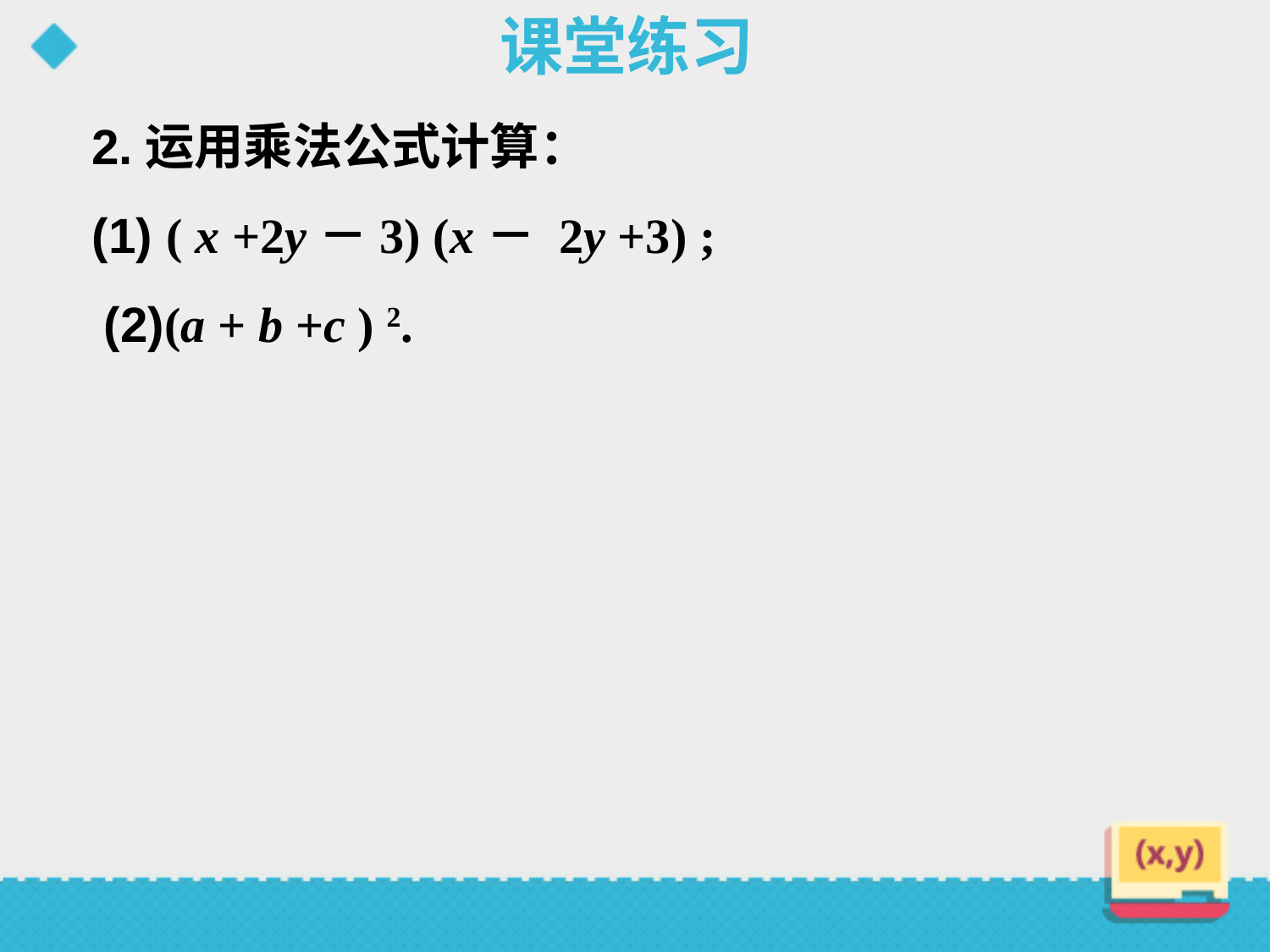

课堂练习
2.运用乘法公式计算：
(1) ( x +2y－3) (x－ 2y +3) ;
 (2)(a + b +c ) 2.